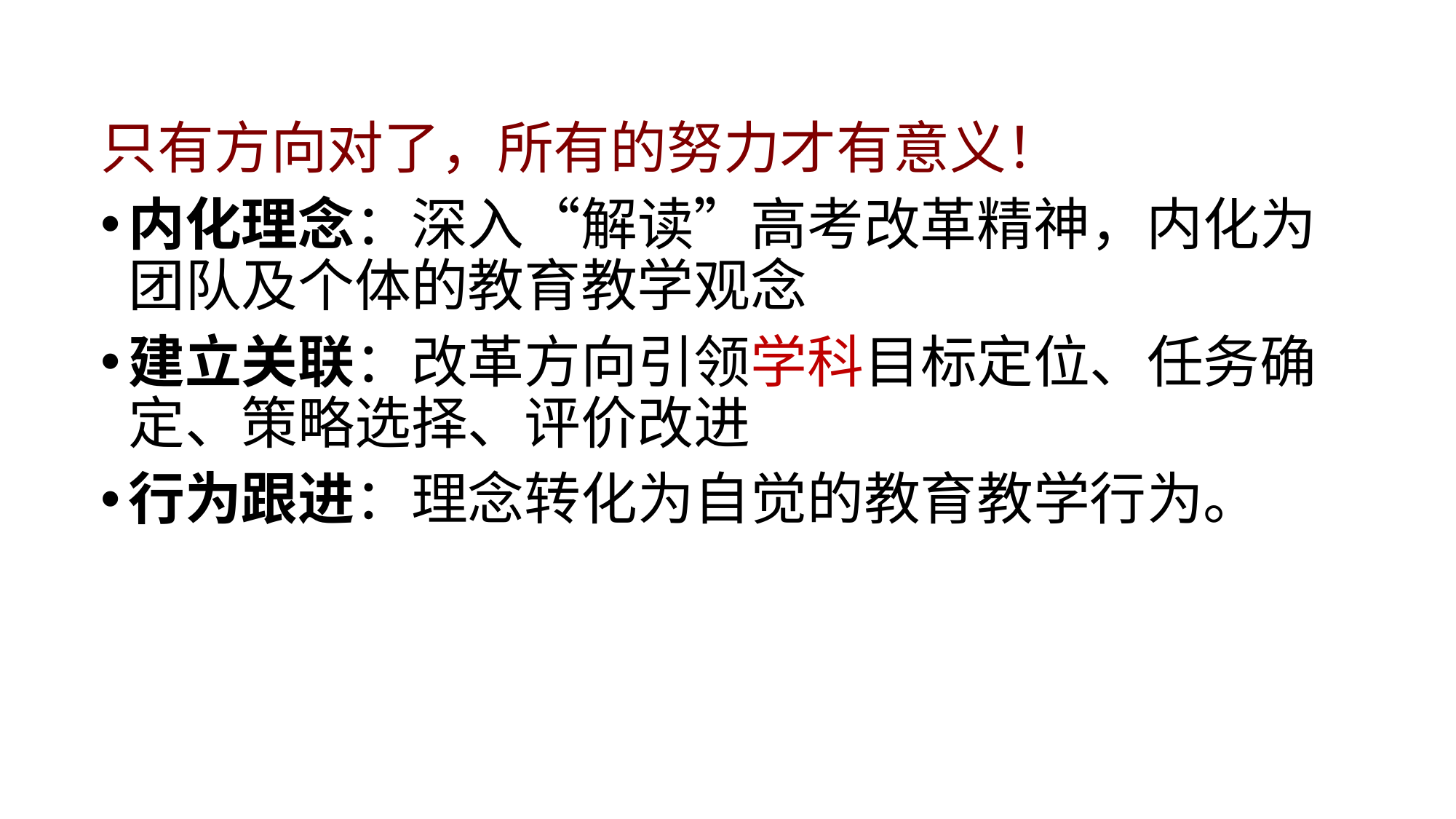

只有方向对了，所有的努力才有意义！
内化理念：深入“解读”高考改革精神，内化为团队及个体的教育教学观念
建立关联：改革方向引领学科目标定位、任务确定、策略选择、评价改进
行为跟进：理念转化为自觉的教育教学行为。